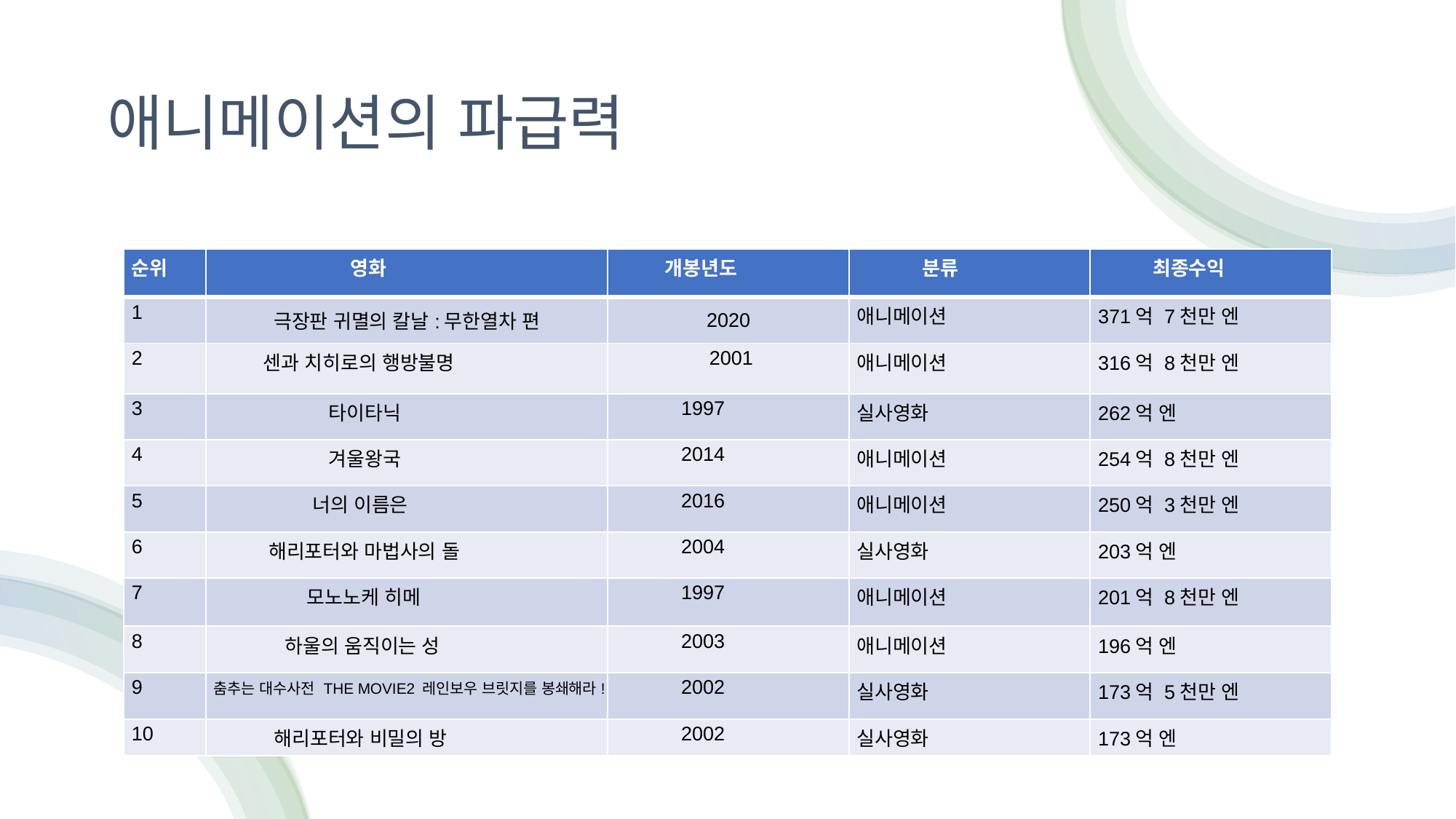

# 애니메이션의 파급력
| 순위​ | 영화​ | 개봉년도​ | 분류​ | 최종수익​ |
| --- | --- | --- | --- | --- |
| 1​ | 극장판 귀멸의 칼날:무한열차 편​ | 2020​ | 애니메이션​ | 371억 7천만 엔​ |
| 2​ | 센과 치히로의 행방불명​ | 2001​ | 애니메이션​ | 316억 8천만 엔​ |
| 3​ | 타이타닉​ | 1997​ | 실사영화​ | 262억 엔​ |
| 4​ | 겨울왕국​ | 2014​ | 애니메이션​ | 254억 8천만 엔​ |
| 5​ | 너의 이름은​ | 2016​ | 애니메이션​ | 250억 3천만 엔​ |
| 6​ | 해리포터와 마법사의 돌​ | 2004​ | 실사영화​ | 203억 엔​ |
| 7​ | 모노노케 히메​ | 1997​ | 애니메이션​ | 201억 8천만 엔​ |
| 8​ | 하울의 움직이는 성​ | 2003​ | 애니메이션​ | 196억 엔​ |
| 9​ | 춤추는 대수사전 THE MOVIE2 레인보우 브릿지를 봉쇄해라!​ | 2002​ | 실사영화​ | 173억 5천만 엔​ |
| 10​ | 해리포터와 비밀의 방​ | 2002​ | 실사영화​ | 173억 엔​ |